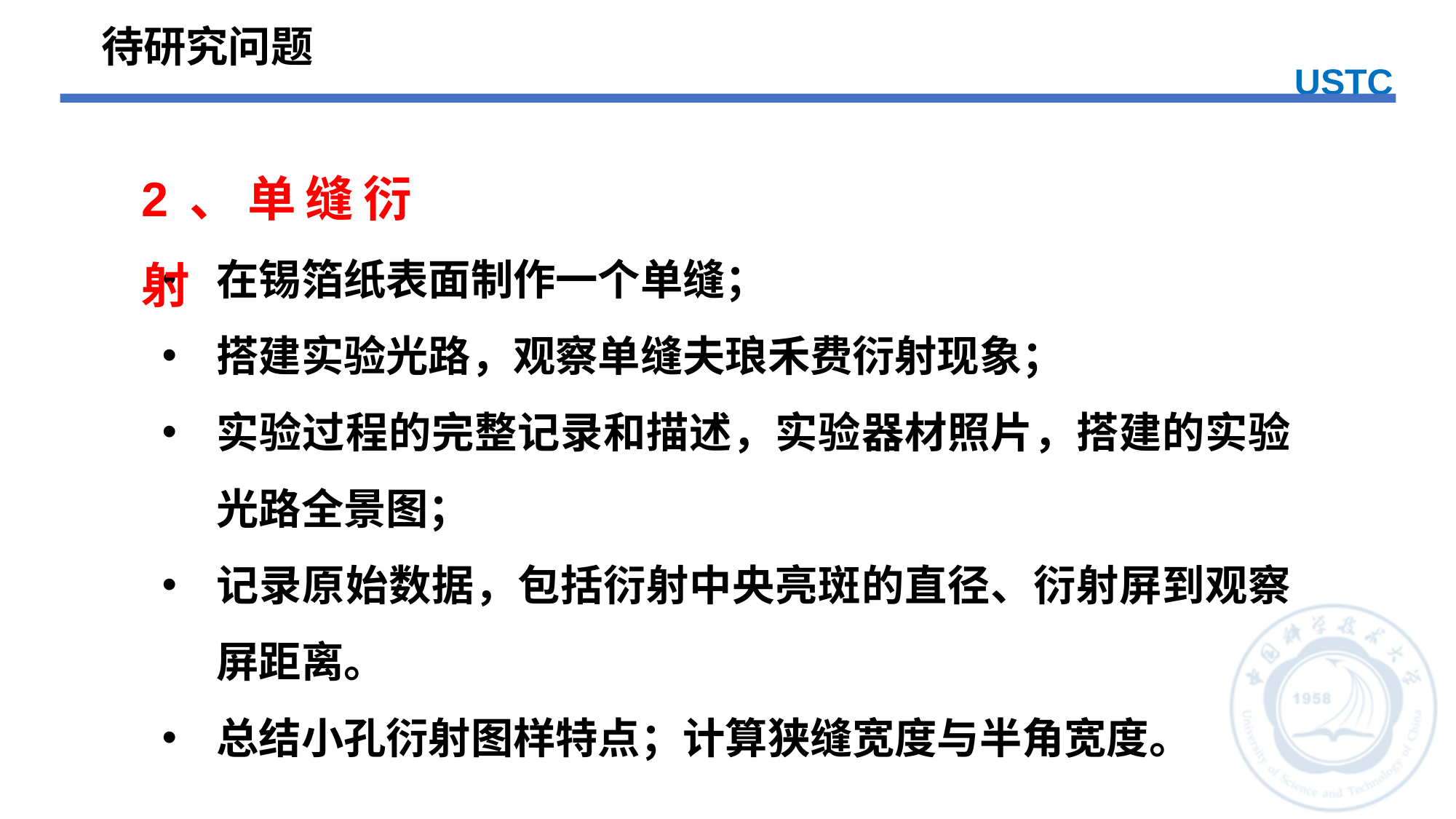

待研究问题
USTC

2、单缝衍射
在锡箔纸表面制作一个单缝；
搭建实验光路，观察单缝夫琅禾费衍射现象；
实验过程的完整记录和描述，实验器材照片，搭建的实验光路全景图；
记录原始数据，包括衍射中央亮斑的直径、衍射屏到观察屏距离。
总结小孔衍射图样特点；计算狭缝宽度与半角宽度。